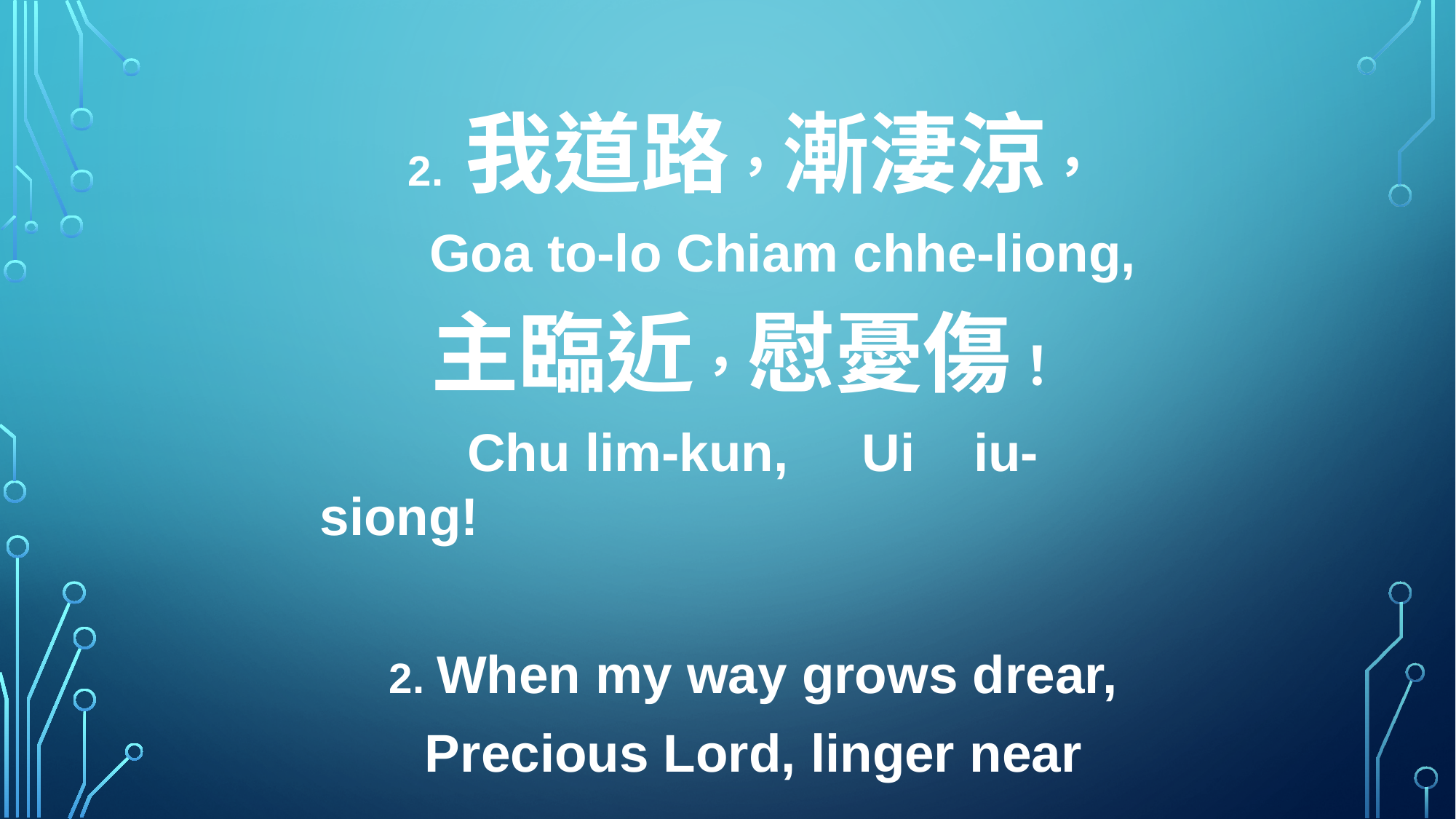

2. 我道路，漸淒涼，
    Goa to-lo Chiam chhe-liong,
主臨近，慰憂傷！
          Chu lim-kun,     Ui    iu-siong!

2. When my way grows drear,
Precious Lord, linger near